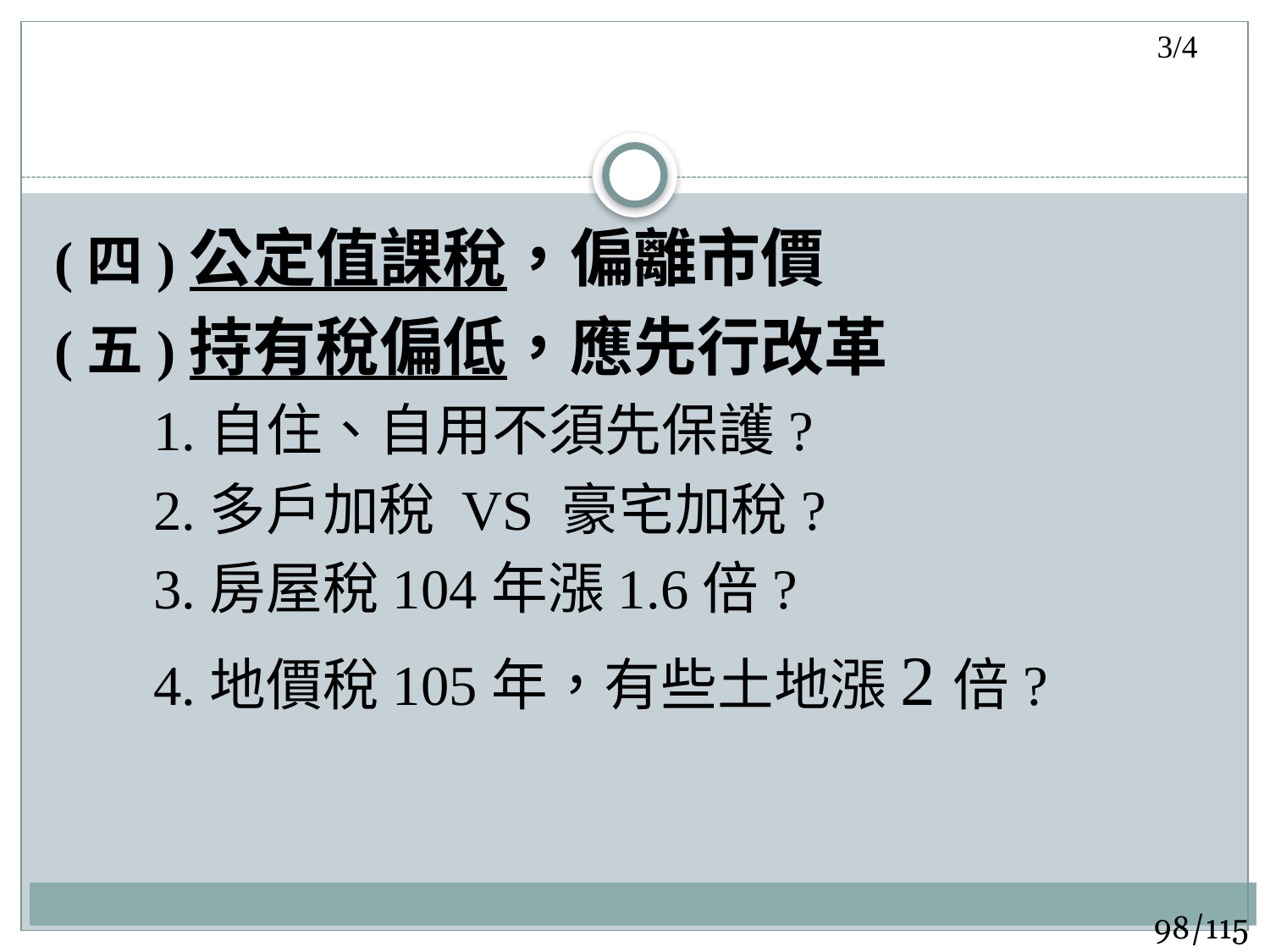

3/4
#

(四)公定值課稅，偏離市價
(五)持有稅偏低，應先行改革
       1.自住、自用不須先保護?
       2.多戶加稅 VS 豪宅加稅?
       3.房屋稅104年漲1.6倍?
       4.地價稅105年，有些土地漲2倍?